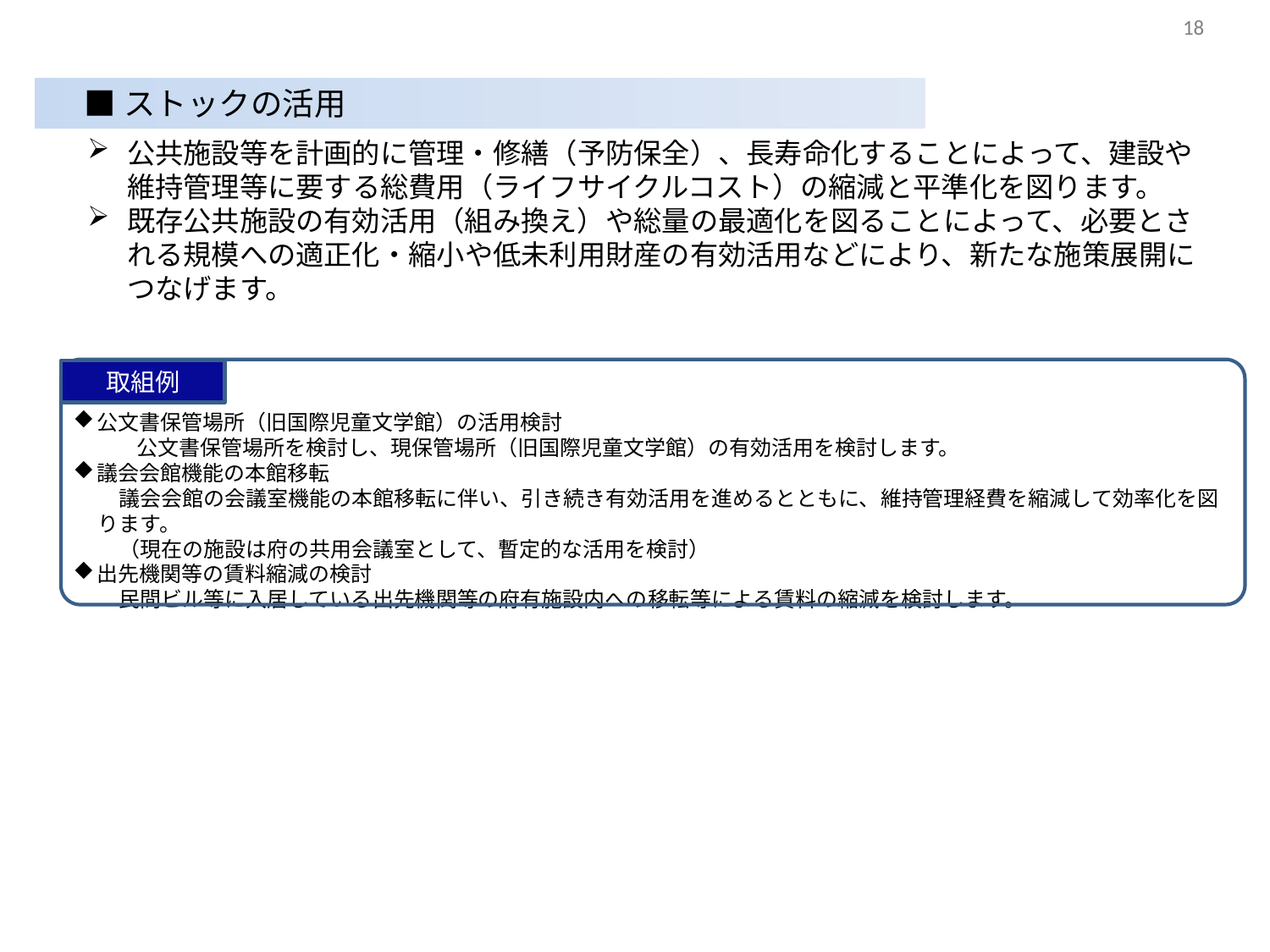

18
■ストックの活用
公共施設等を計画的に管理・修繕（予防保全）、長寿命化することによって、建設や維持管理等に要する総費用（ライフサイクルコスト）の縮減と平準化を図ります。
既存公共施設の有効活用（組み換え）や総量の最適化を図ることによって、必要とされる規模への適正化・縮小や低未利用財産の有効活用などにより、新たな施策展開につなげます。

取組例
公文書保管場所（旧国際児童文学館）の活用検討
　　　公文書保管場所を検討し、現保管場所（旧国際児童文学館）の有効活用を検討します。
議会会館機能の本館移転
　議会会館の会議室機能の本館移転に伴い、引き続き有効活用を進めるとともに、維持管理経費を縮減して効率化を図ります。
　（現在の施設は府の共用会議室として、暫定的な活用を検討）
出先機関等の賃料縮減の検討
　民間ビル等に入居している出先機関等の府有施設内への移転等による賃料の縮減を検討します。